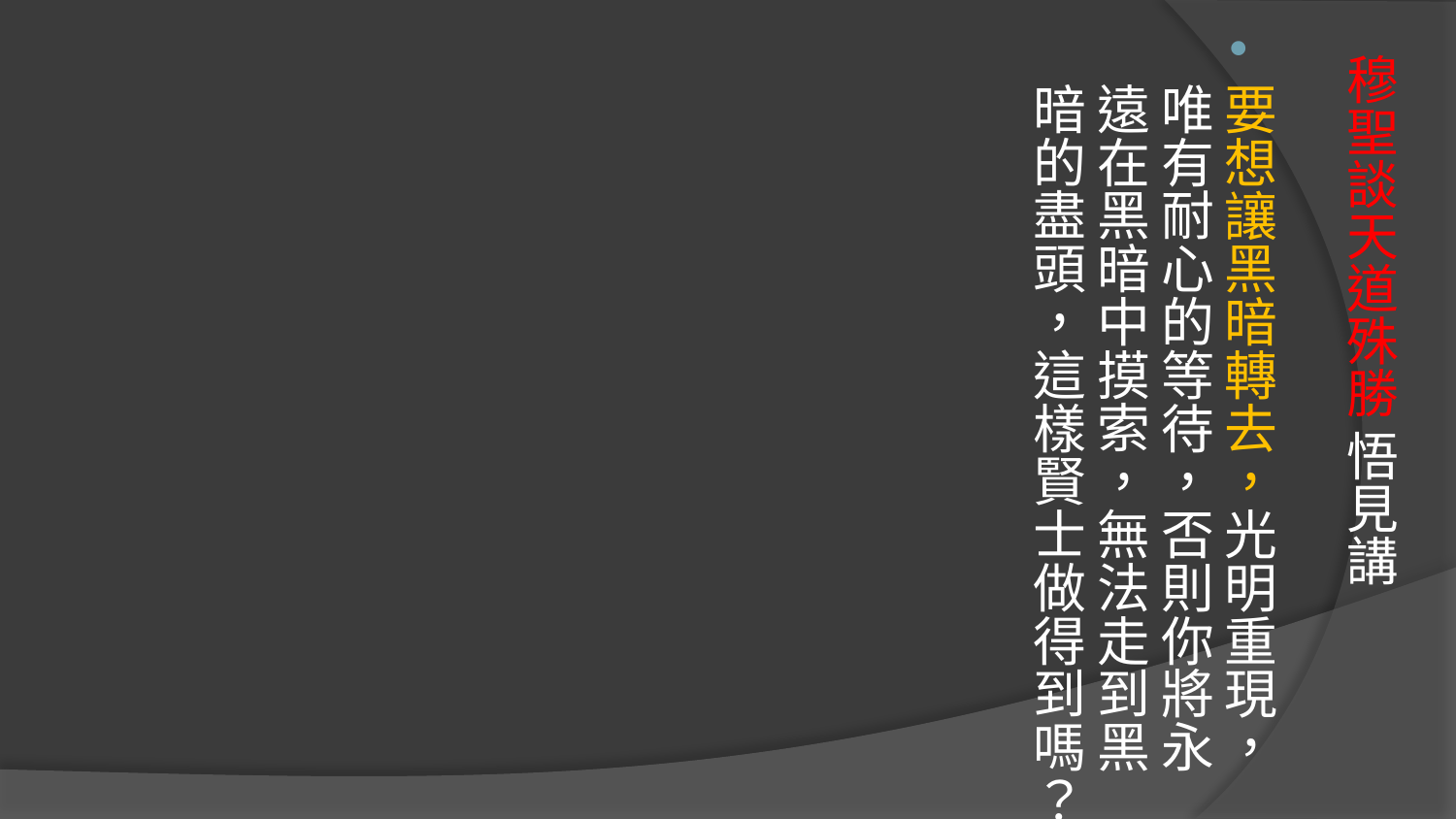

要想讓黑暗轉去，光明重現，唯有耐心的等待，否則你將永遠在黑暗中摸索，無法走到黑暗的盡頭，這樣賢士做得到嗎？

# 穆聖談天道殊勝 悟見講